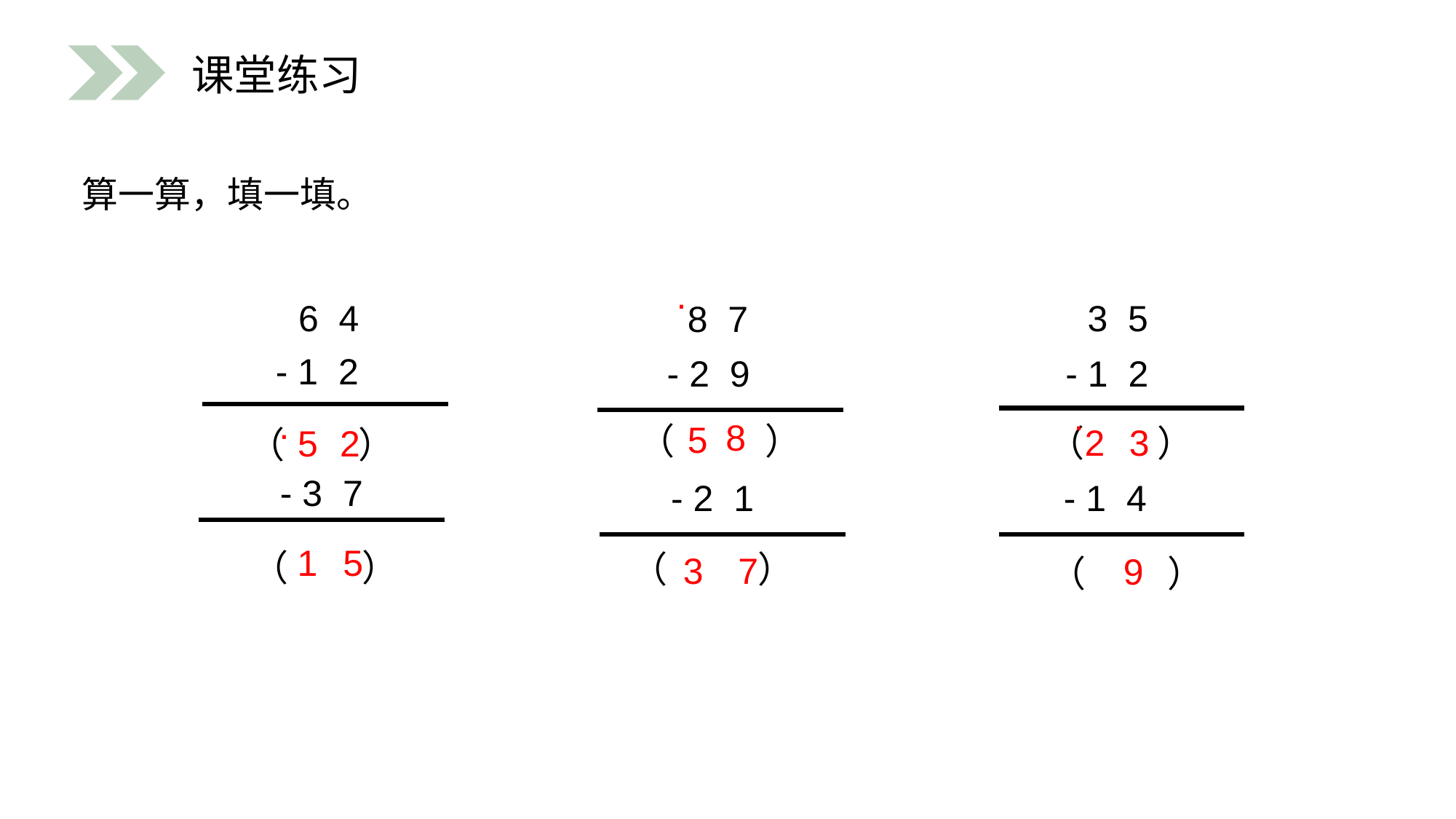

课堂练习
算一算，填一填。
.
    3  5
- 1  2
（         ）
- 1  4
（          ）
    6  4
- 1  2
（         ）
- 3  7
（         ）
    8  7
- 2  9
（           ）
- 2  1
（           ）
.
.
8
5
2
3
2
5
1
5
7
3
9